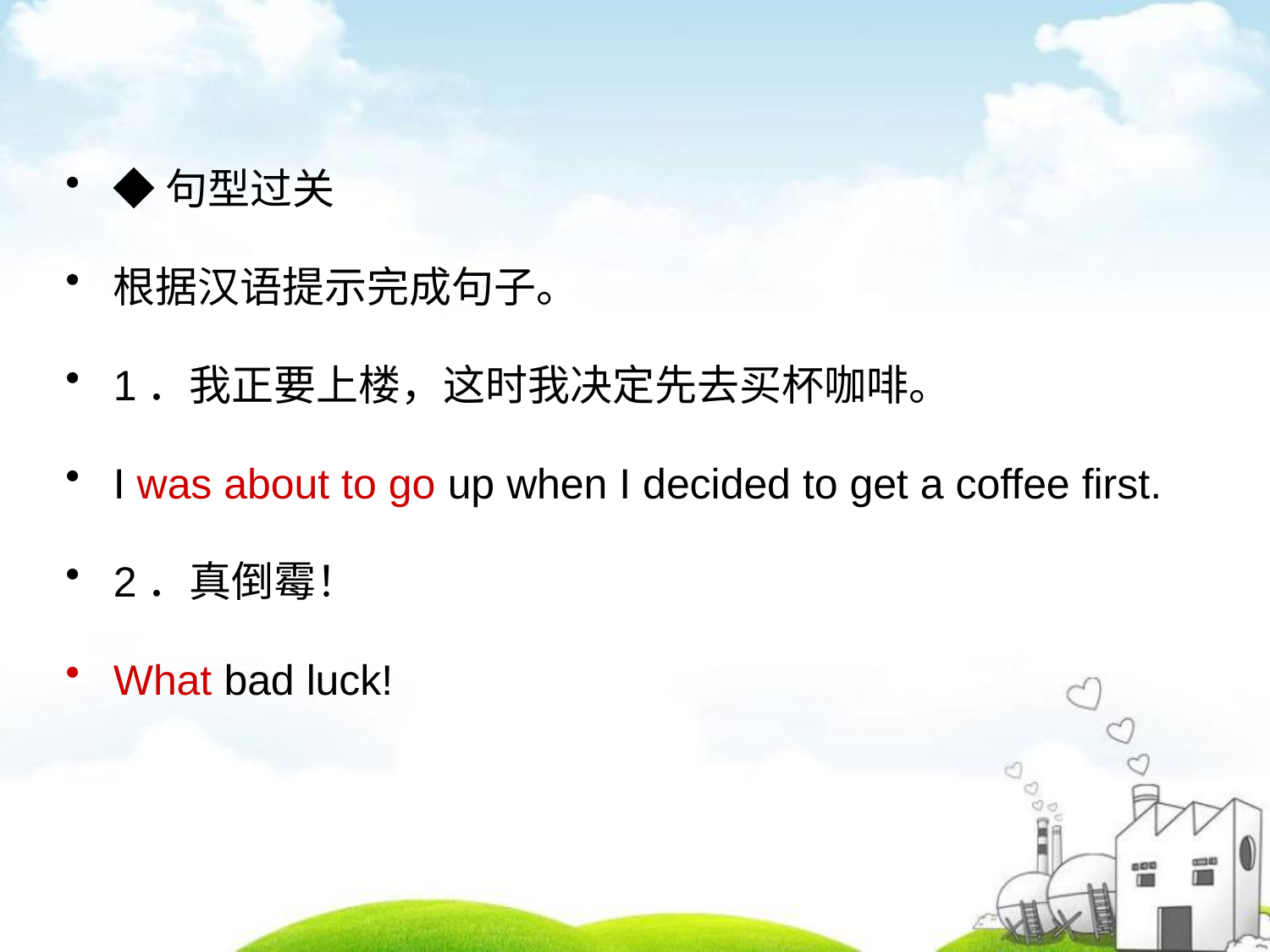

◆句型过关

根据汉语提示完成句子。

1．我正要上楼，这时我决定先去买杯咖啡。

I was about to go up when I decided to get a coffee first.

2．真倒霉！

What bad luck!